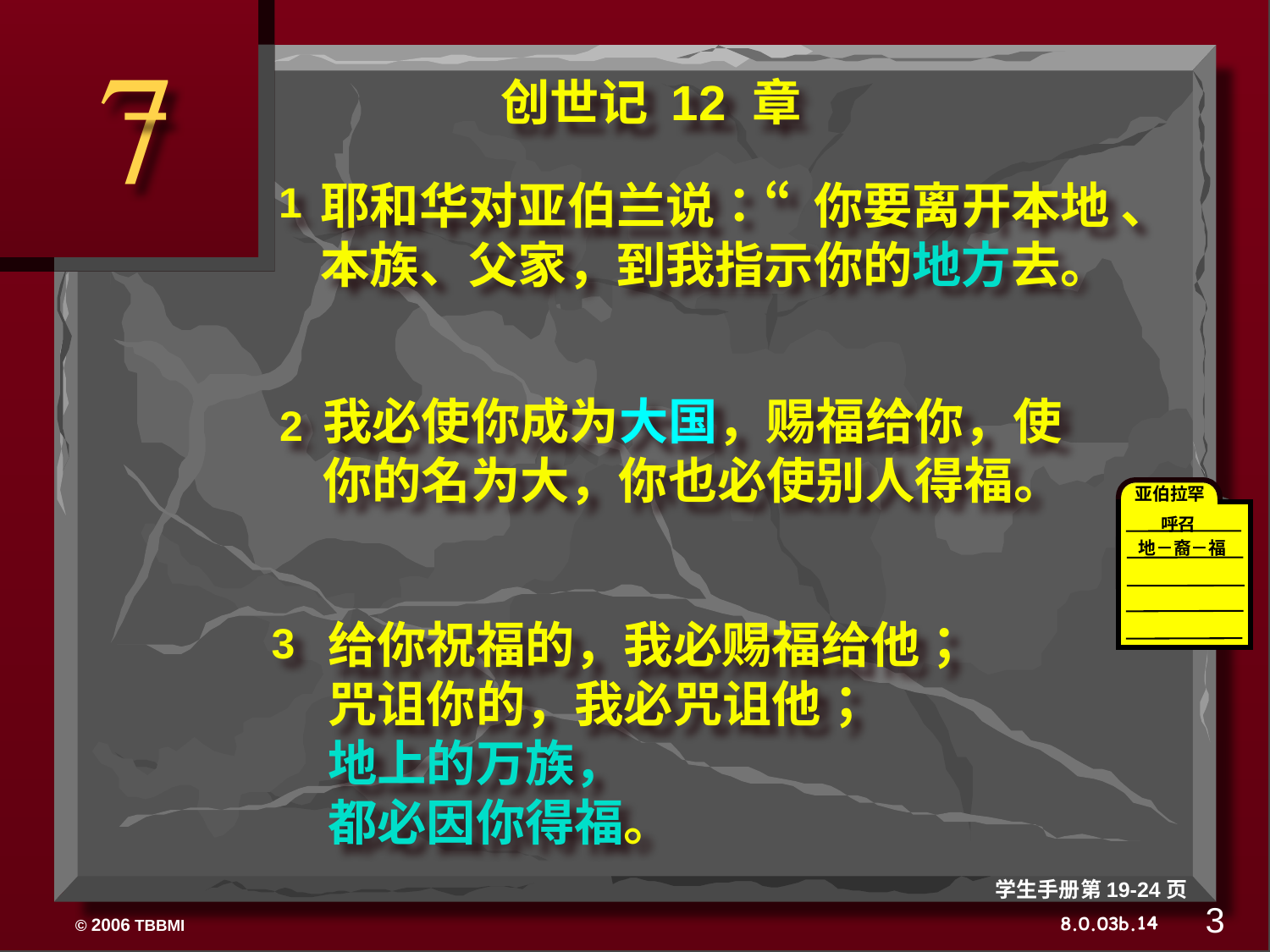

7

创世记 12 章

耶和华对亚伯兰说：“你要离开本地 、本族、父家，到我指示你的地方去。
1

我必使你成为大国，赐福给你，使
你的名为大，你也必使别人得福。
2
亚伯拉罕

呼召
  地－裔－福

给你祝福的，我必赐福给他；
咒诅你的，我必咒诅他；
地上的万族，
都必因你得福。
3

学生手册第19-24页
3

14